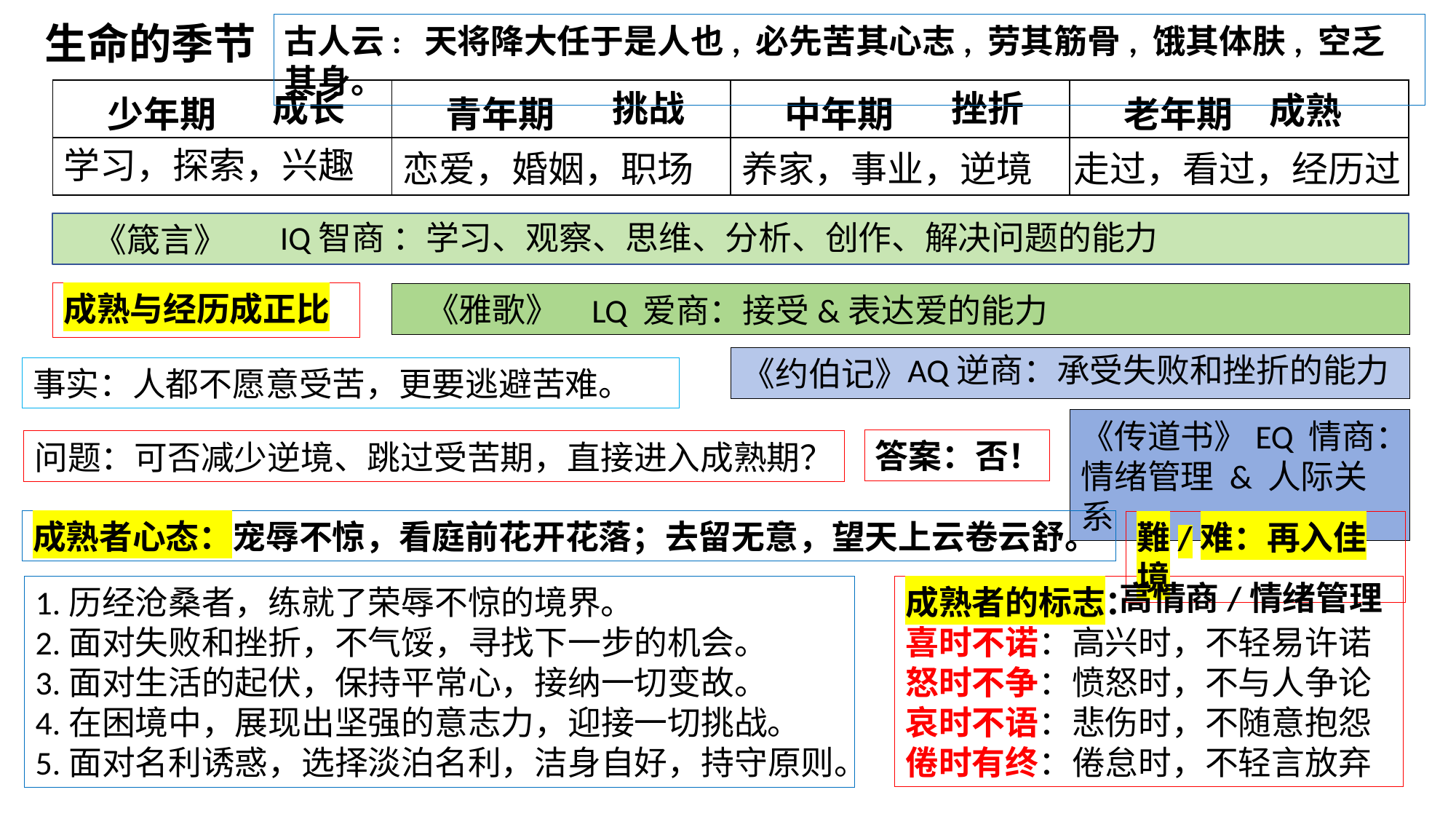

生命的季节
古人云:  天将降大任于是人也, 必先苦其心志, 劳其筋骨, 饿其体肤, 空乏其身。
| 少年期 | 青年期 | 中年期 | 老年期 |
| --- | --- | --- | --- |
|  |  |  |  |
成长
挑战
挫折
成熟
学习，探索，兴趣
恋爱，婚姻，职场
养家，事业，逆境
走过，看过，经历过
 IQ智商 ：学习、观察、思维、分析、创作、解决问题的能力
   《箴言》
成熟与经历成正比
  《雅歌》
LQ 爱商：接受&表达爱的能力
AQ逆商：承受失败和挫折的能力
《约伯记》
事实：人都不愿意受苦，更要逃避苦难。
《传道书》EQ 情商：
情绪管理 & 人际关系
答案：否！
问题：可否减少逆境、跳过受苦期，直接进入成熟期？
成熟者心态：宠辱不惊，看庭前花开花落；去留无意，望天上云卷云舒。
難/难：再入佳境
高情商/情绪管理
成熟者的标志：
喜时不诺：高兴时，不轻易许诺
怒时不争：愤怒时，不与人争论
哀时不语：悲伤时，不随意抱怨
倦时有终：倦怠时，不轻言放弃
1.历经沧桑者，练就了荣辱不惊的境界。
2.面对失败和挫折，不气馁，寻找下一步的机会。
3.面对生活的起伏，保持平常心，接纳一切变故。
4.在困境中，展现出坚强的意志力，迎接一切挑战。
5.面对名利诱惑，选择淡泊名利，洁身自好，持守原则。